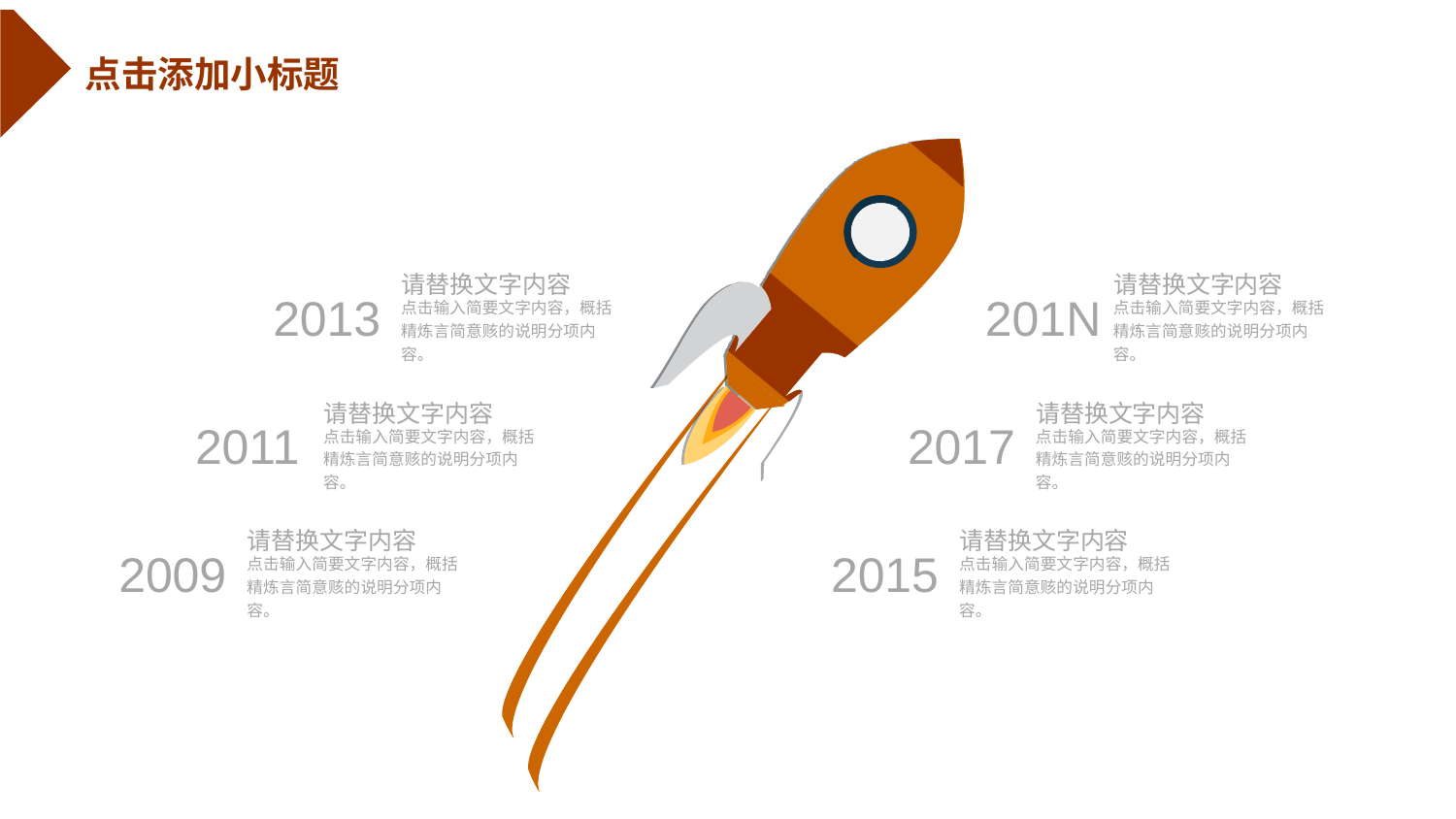

点击添加小标题

请替换文字内容
请替换文字内容
2013
201N
点击输入简要文字内容，概括精炼言简意赅的说明分项内容。
点击输入简要文字内容，概括精炼言简意赅的说明分项内容。
请替换文字内容
请替换文字内容
2011
2017
点击输入简要文字内容，概括精炼言简意赅的说明分项内容。
点击输入简要文字内容，概括精炼言简意赅的说明分项内容。
请替换文字内容
请替换文字内容
2009
2015
点击输入简要文字内容，概括精炼言简意赅的说明分项内容。
点击输入简要文字内容，概括精炼言简意赅的说明分项内容。